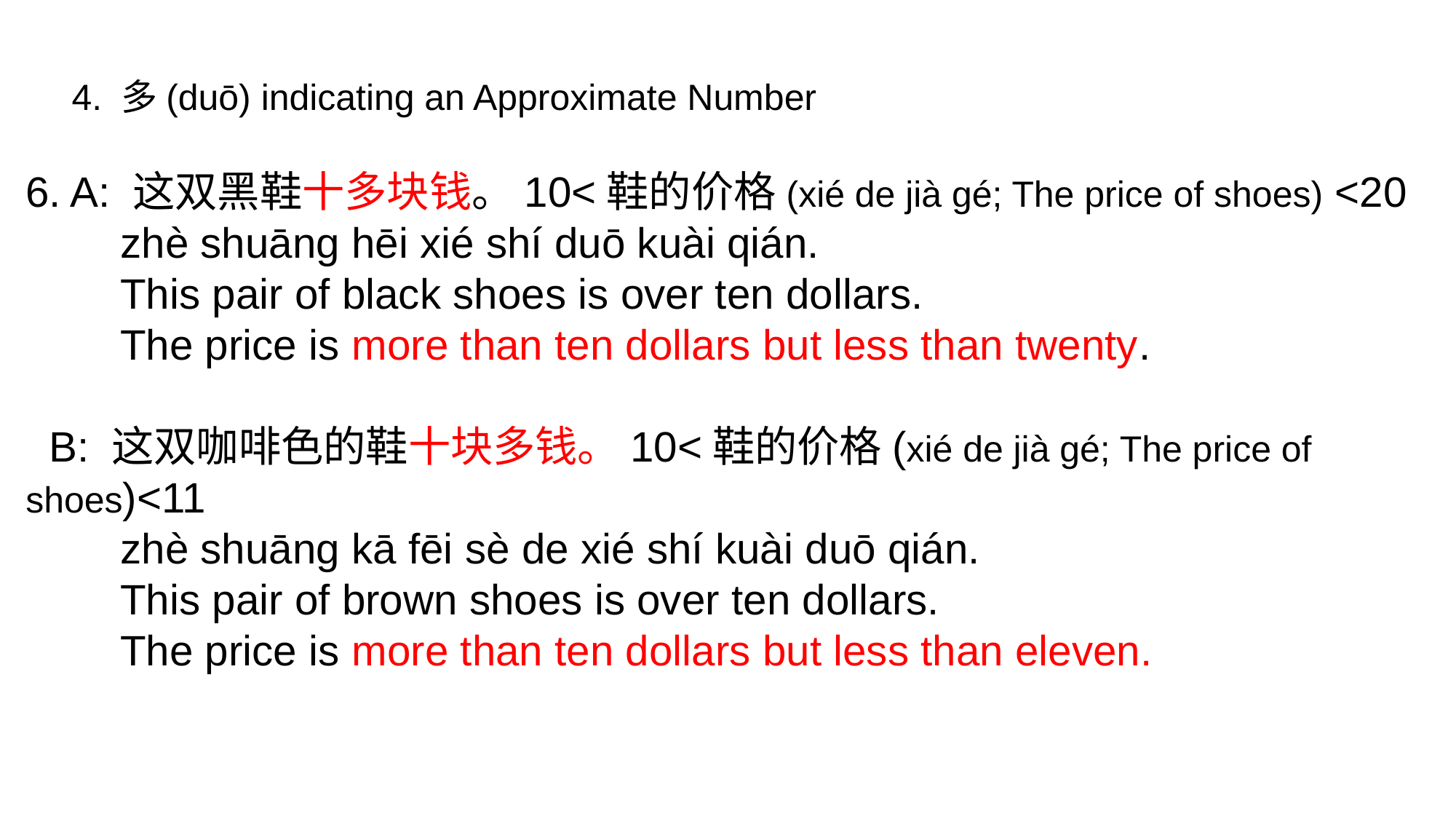

4. 多(duō) indicating an Approximate Number
6. A: 这双黑鞋十多块钱。10<鞋的价格(xié de jià gé; The price of shoes) <20
        zhè shuāng hēi xié shí duō kuài qián.
        This pair of black shoes is over ten dollars.
        The price is more than ten dollars but less than twenty.

  B: 这双咖啡色的鞋十块多钱。10<鞋的价格(xié de jià gé; The price of shoes)<11
        zhè shuāng kā fēi sè de xié shí kuài duō qián.
        This pair of brown shoes is over ten dollars.
        The price is more than ten dollars but less than eleven.